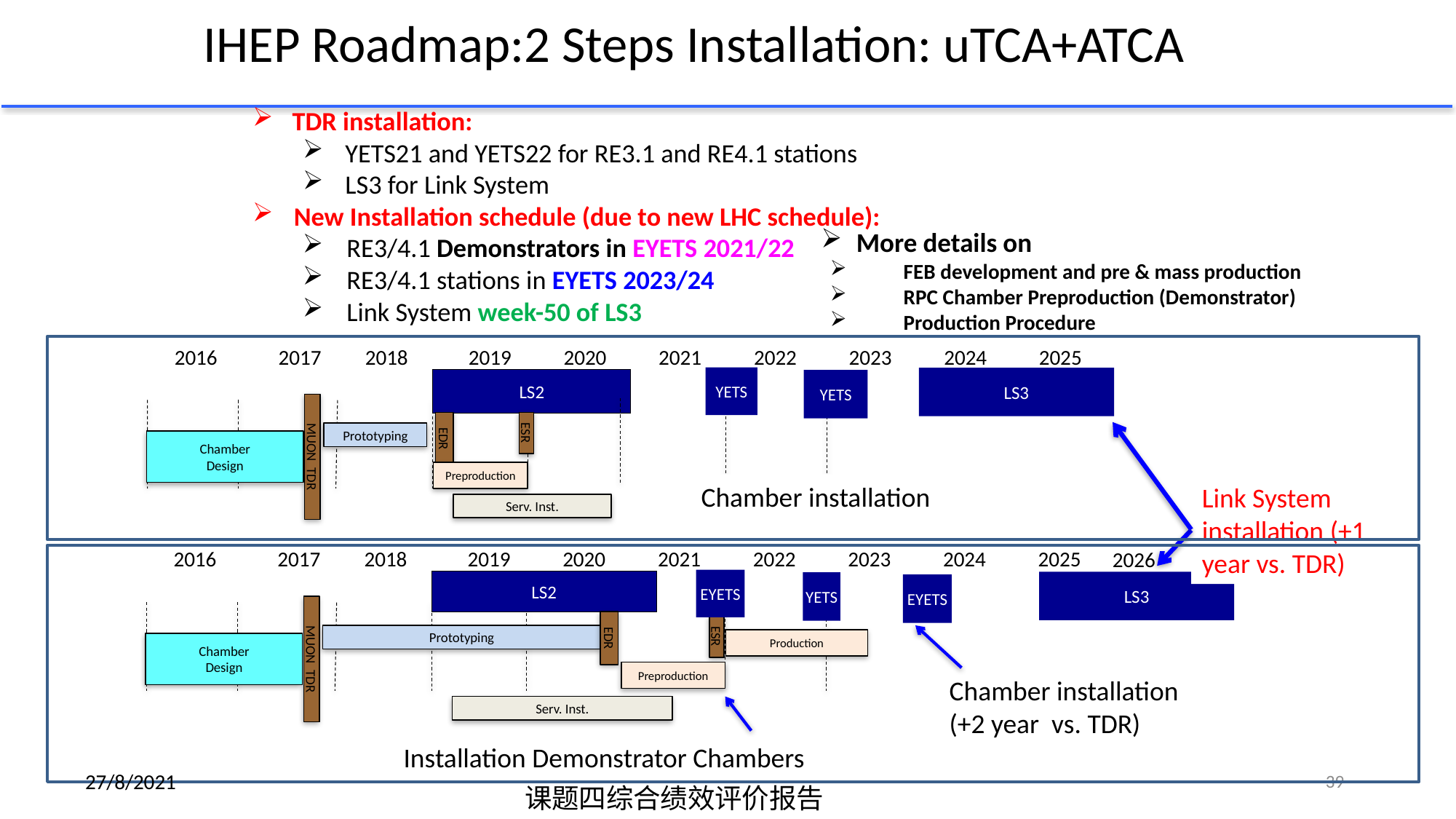

27/8/2021
# IHEP Roadmap:2 Steps Installation: uTCA+ATCA
TDR installation:
YETS21 and YETS22 for RE3.1 and RE4.1 stations
LS3 for Link System
New Installation schedule (due to new LHC schedule):
RE3/4.1 Demonstrators in EYETS 2021/22
RE3/4.1 stations in EYETS 2023/24
Link System week-50 of LS3

More details on
FEB development and pre & mass production
RPC Chamber Preproduction (Demonstrator)
Production Procedure

2016
2017
2018
2019
2020
2021
2022
2023
2024
2025
YETS
LS3
LS2
YETS
MUON  TDR
EDR
Prototyping
Chamber
Design
ESR
Preproduction
Chamber installation
Serv. Inst.
Link System installation (+1 year vs. TDR)
2016
2017
2018
2019
2020
2021
2022
2023
2024
2025
EYETS
LS2
LS3
YETS
MUON  TDR
EDR
Prototyping
Chamber
Design
Preproduction
Chamber installation (+2 year  vs. TDR)
Serv. Inst.
Installation Demonstrator Chambers
EYETS
ESR
Production
2026

39
课题四综合绩效评价报告